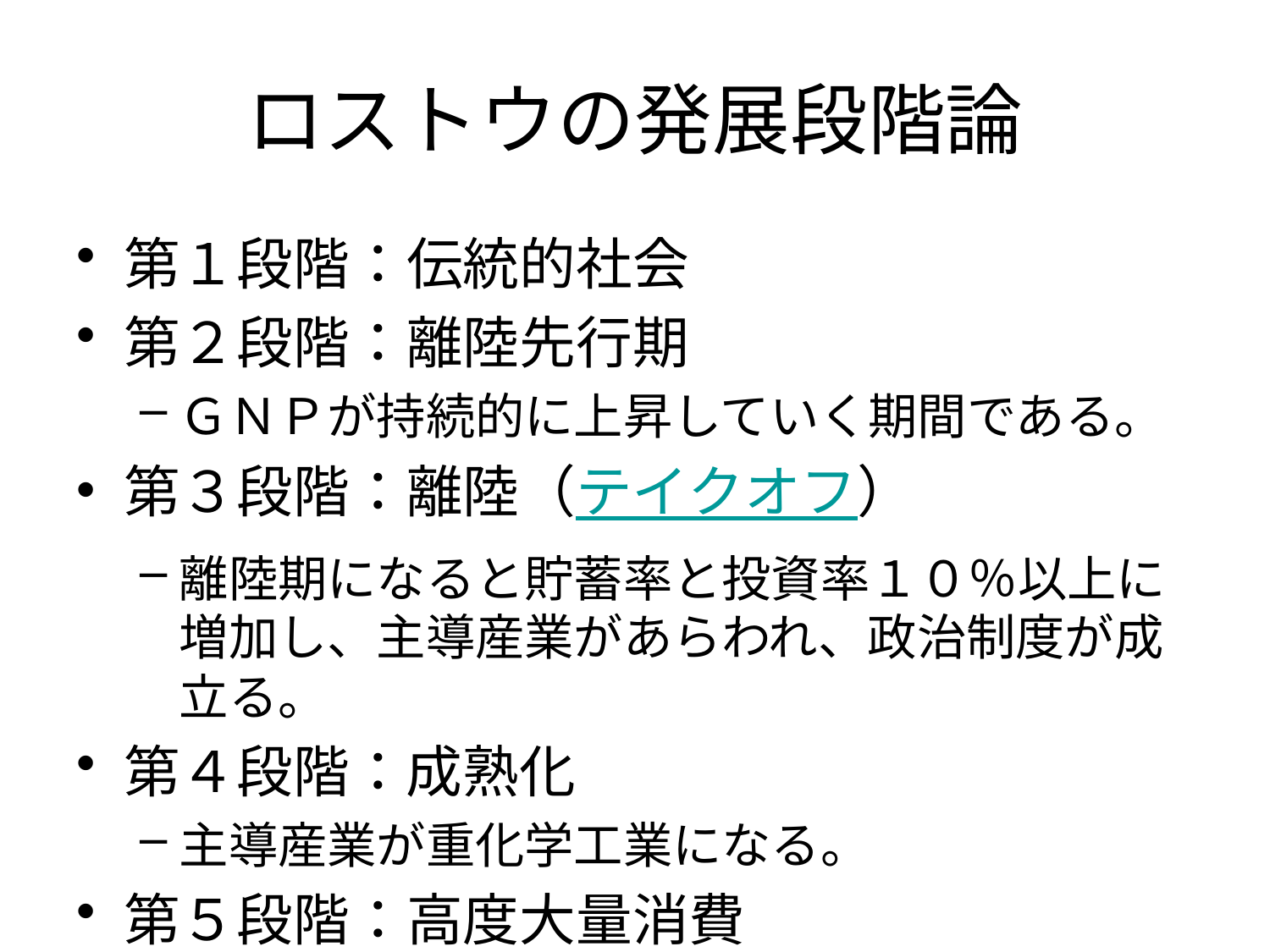

# ロストウの発展段階論
第１段階：伝統的社会
第２段階：離陸先行期
ＧＮＰが持続的に上昇していく期間である。
第３段階：離陸（テイクオフ）
離陸期になると貯蓄率と投資率１０％以上に増加し、主導産業があらわれ、政治制度が成立る。
第４段階：成熟化
主導産業が重化学工業になる。
第５段階：高度大量消費